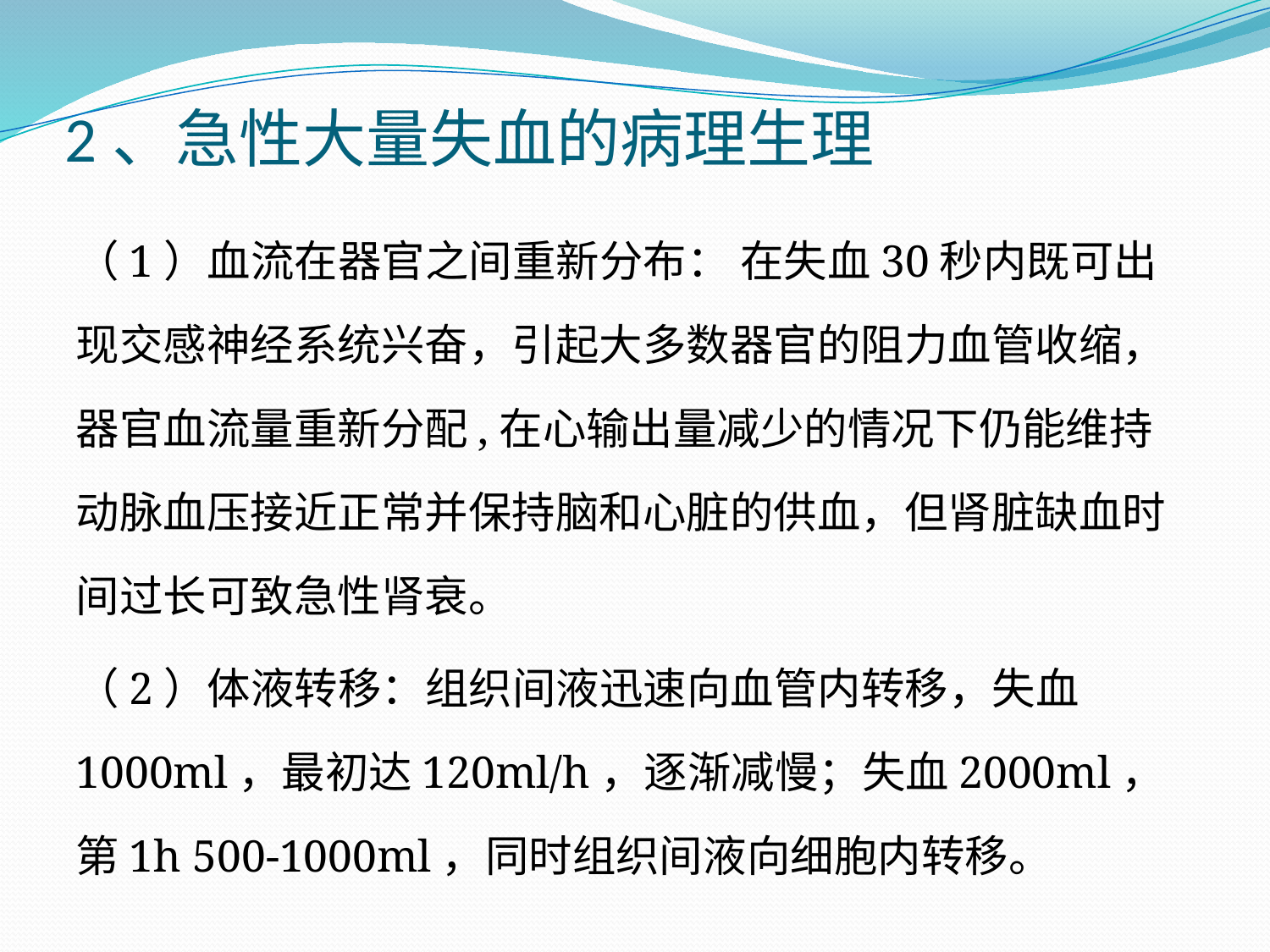

# 2、急性大量失血的病理生理
（1）血流在器官之间重新分布： 在失血30秒内既可出现交感神经系统兴奋，引起大多数器官的阻力血管收缩，器官血流量重新分配,在心输出量减少的情况下仍能维持动脉血压接近正常并保持脑和心脏的供血，但肾脏缺血时间过长可致急性肾衰。
（2）体液转移：组织间液迅速向血管内转移，失血1000ml，最初达120ml/h，逐渐减慢；失血2000ml，第1h 500-1000ml，同时组织间液向细胞内转移。